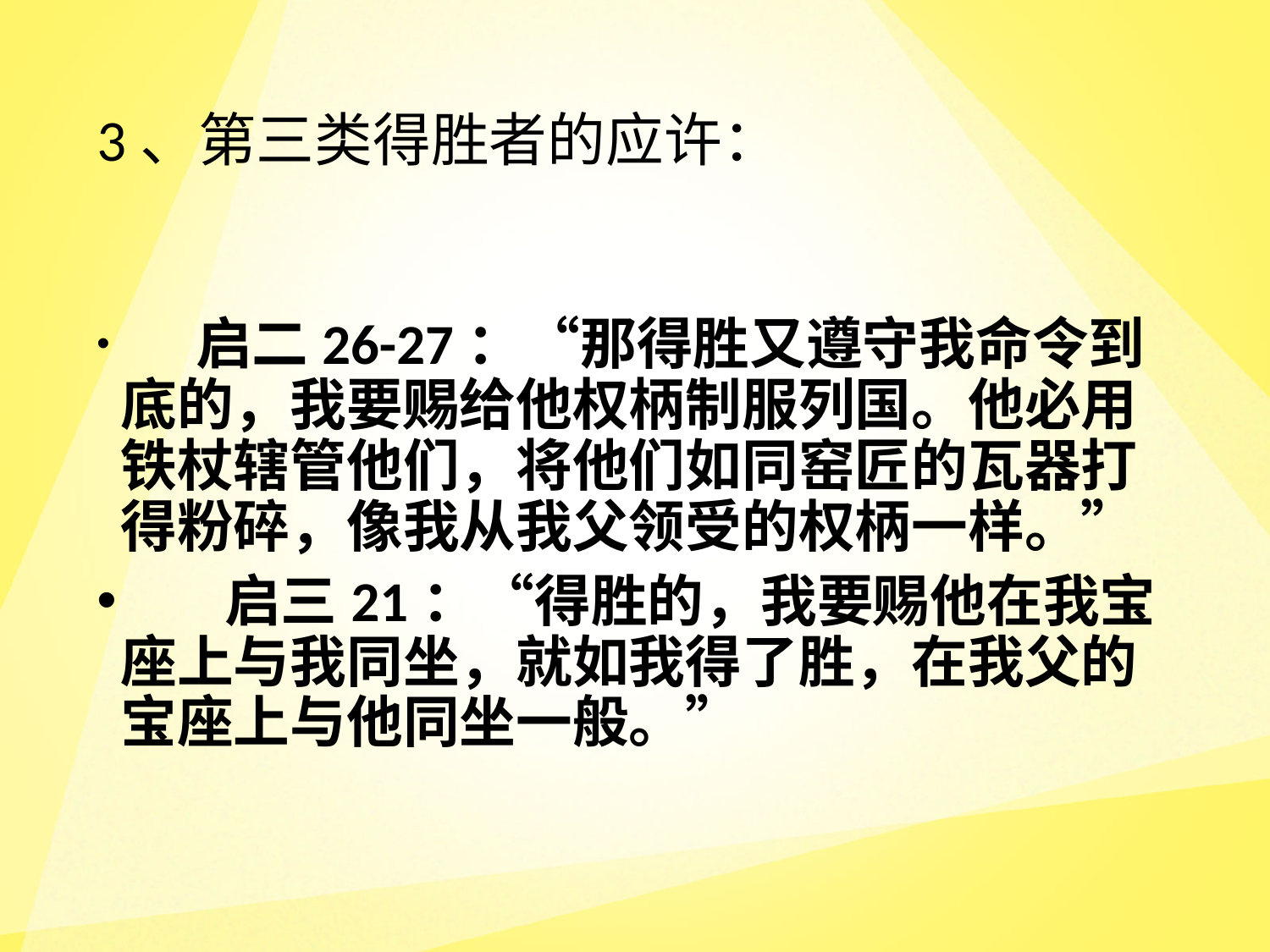

# 3、第三类得胜者的应许：

        启二26-27：“那得胜又遵守我命令到底的，我要赐给他权柄制服列国。他必用铁杖辖管他们，将他们如同窑匠的瓦器打得粉碎，像我从我父领受的权柄一样。”
       启三21：“得胜的，我要赐他在我宝座上与我同坐，就如我得了胜，在我父的宝座上与他同坐一般。”